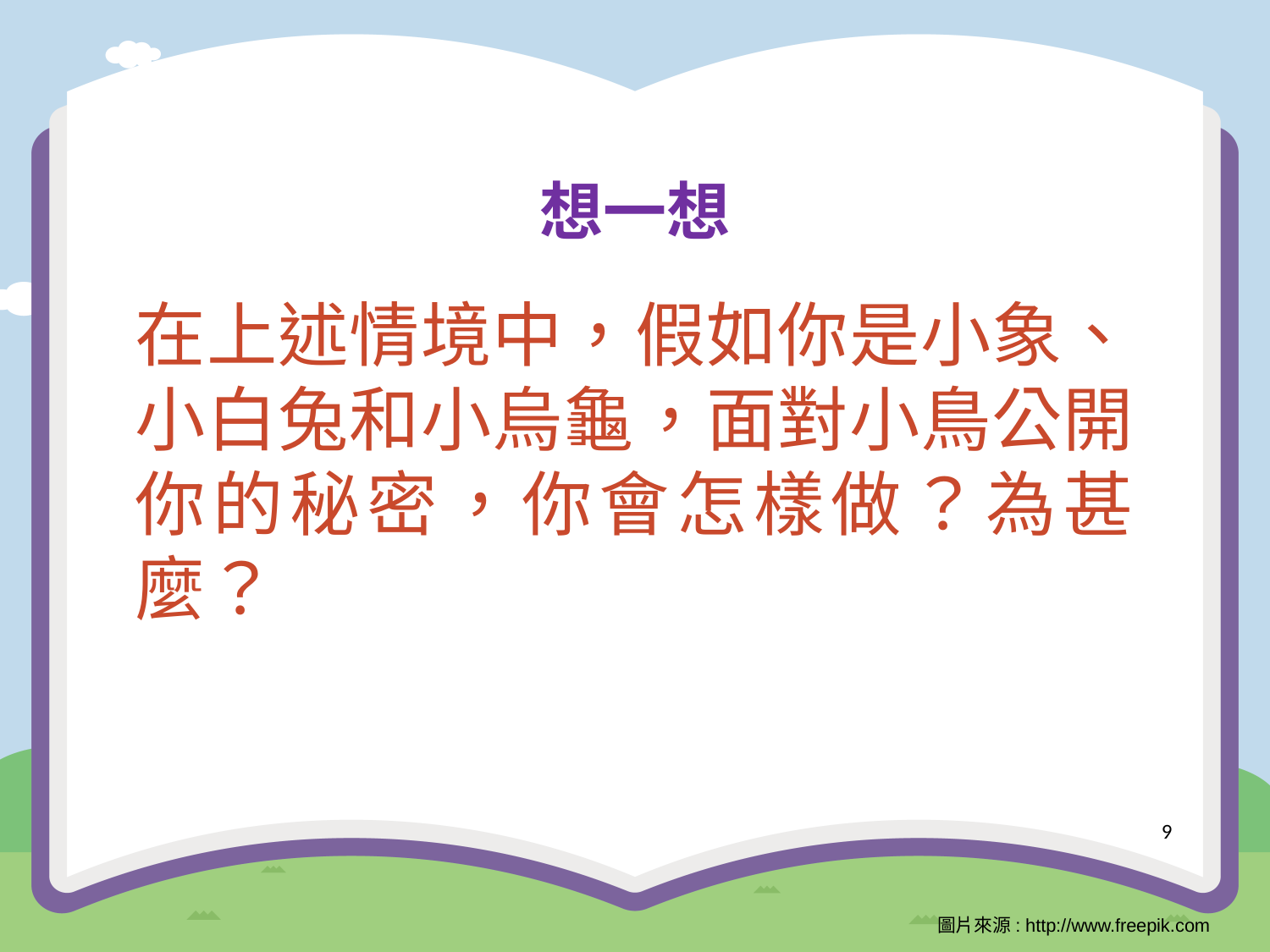

想一想
在上述情境中，假如你是小象、小白兔和小烏龜，面對小鳥公開你的秘密，你會怎樣做？為甚麼？
9
圖片來源: http://www.freepik.com